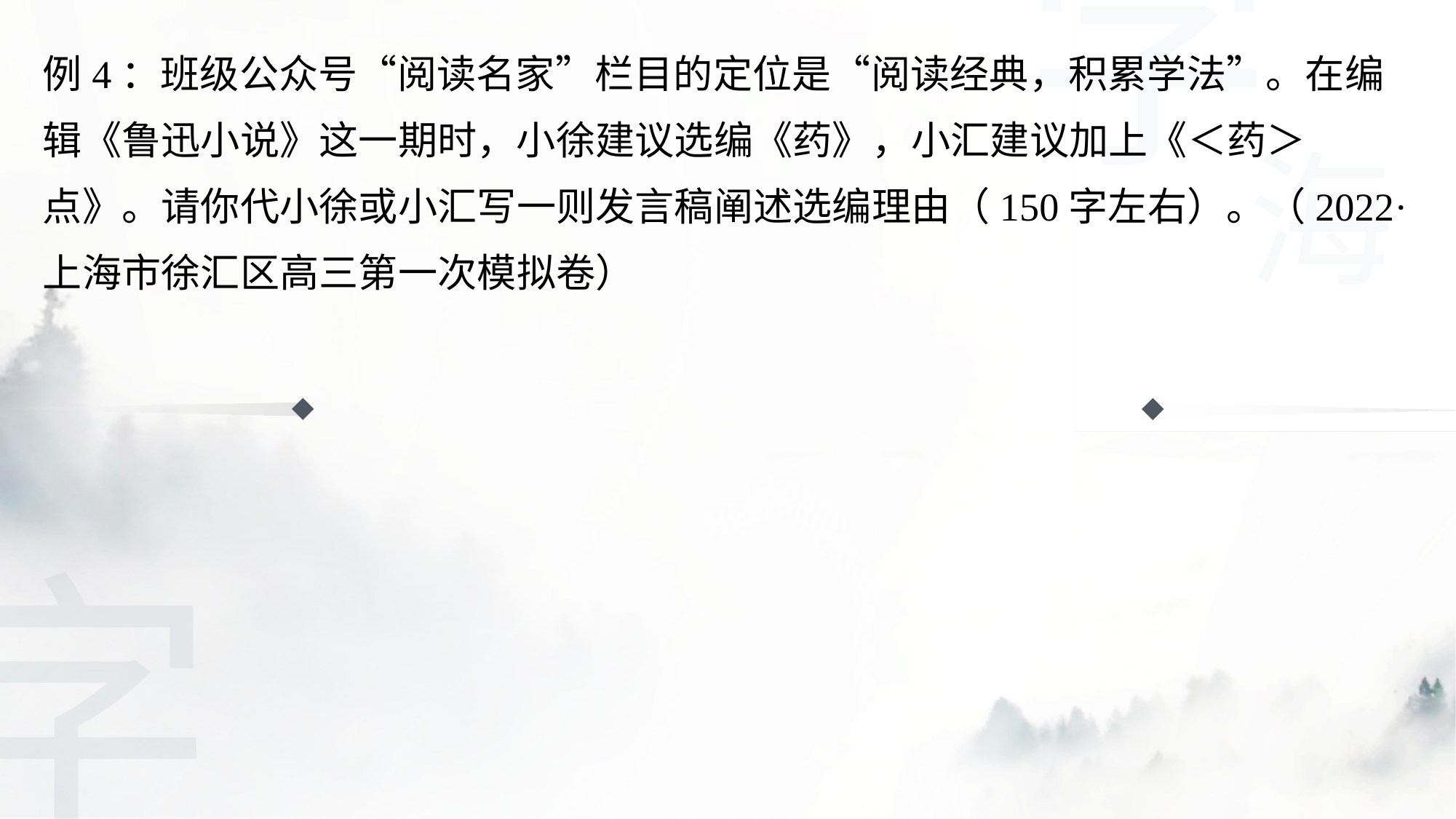

例4：班级公众号“阅读名家”栏目的定位是“阅读经典，积累学法”。在编辑《鲁迅小说》这一期时，小徐建议选编《药》，小汇建议加上《＜药＞点》。请你代小徐或小汇写一则发言稿阐述选编理由（150字左右）。（2022·上海市徐汇区高三第一次模拟卷）